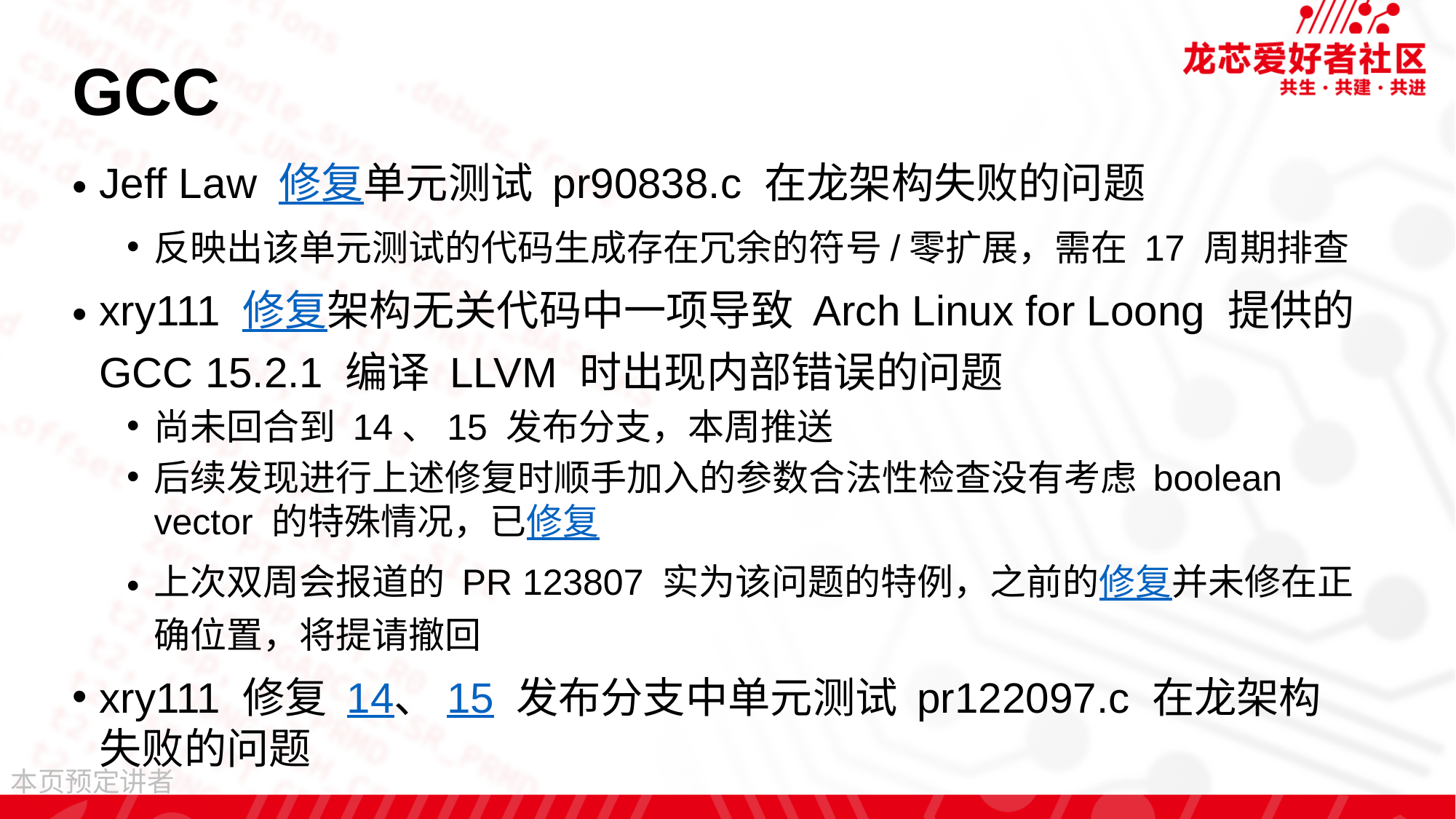

# GCC
Jeff Law 修复单元测试 pr90838.c 在龙架构失败的问题
反映出该单元测试的代码生成存在冗余的符号/零扩展，需在 17 周期排查
xry111 修复架构无关代码中一项导致 Arch Linux for Loong 提供的 GCC 15.2.1 编译 LLVM 时出现内部错误的问题
尚未回合到 14、15 发布分支，本周推送
后续发现进行上述修复时顺手加入的参数合法性检查没有考虑 boolean vector 的特殊情况，已修复
上次双周会报道的 PR 123807 实为该问题的特例，之前的修复并未修在正确位置，将提请撤回
xry111 修复 14、15 发布分支中单元测试 pr122097.c 在龙架构失败的问题